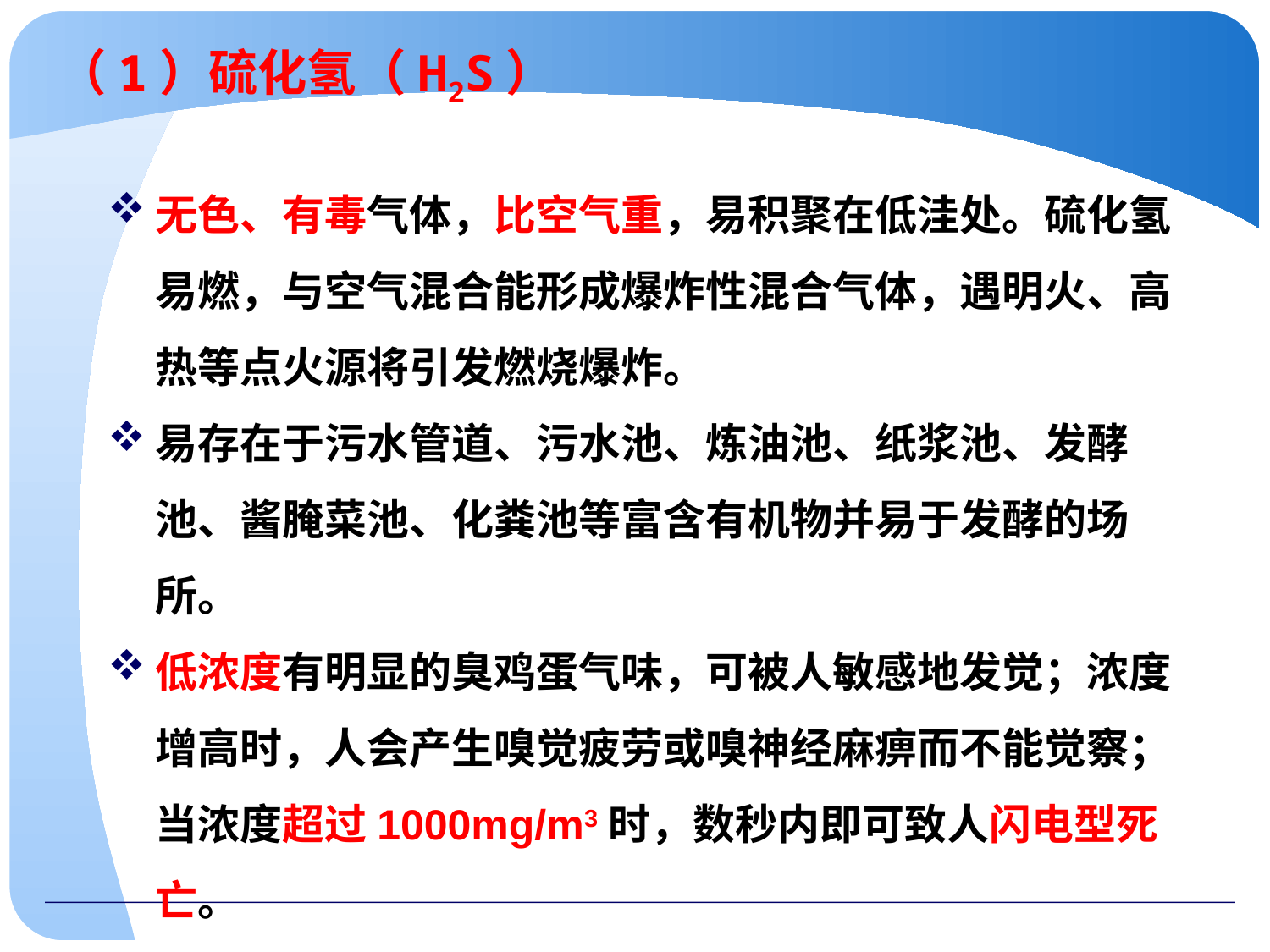

# （1）硫化氢（H2S）
无色、有毒气体，比空气重，易积聚在低洼处。硫化氢易燃，与空气混合能形成爆炸性混合气体，遇明火、高热等点火源将引发燃烧爆炸。
易存在于污水管道、污水池、炼油池、纸浆池、发酵池、酱腌菜池、化粪池等富含有机物并易于发酵的场所。
低浓度有明显的臭鸡蛋气味，可被人敏感地发觉；浓度增高时，人会产生嗅觉疲劳或嗅神经麻痹而不能觉察；当浓度超过1000mg/m3时，数秒内即可致人闪电型死亡。